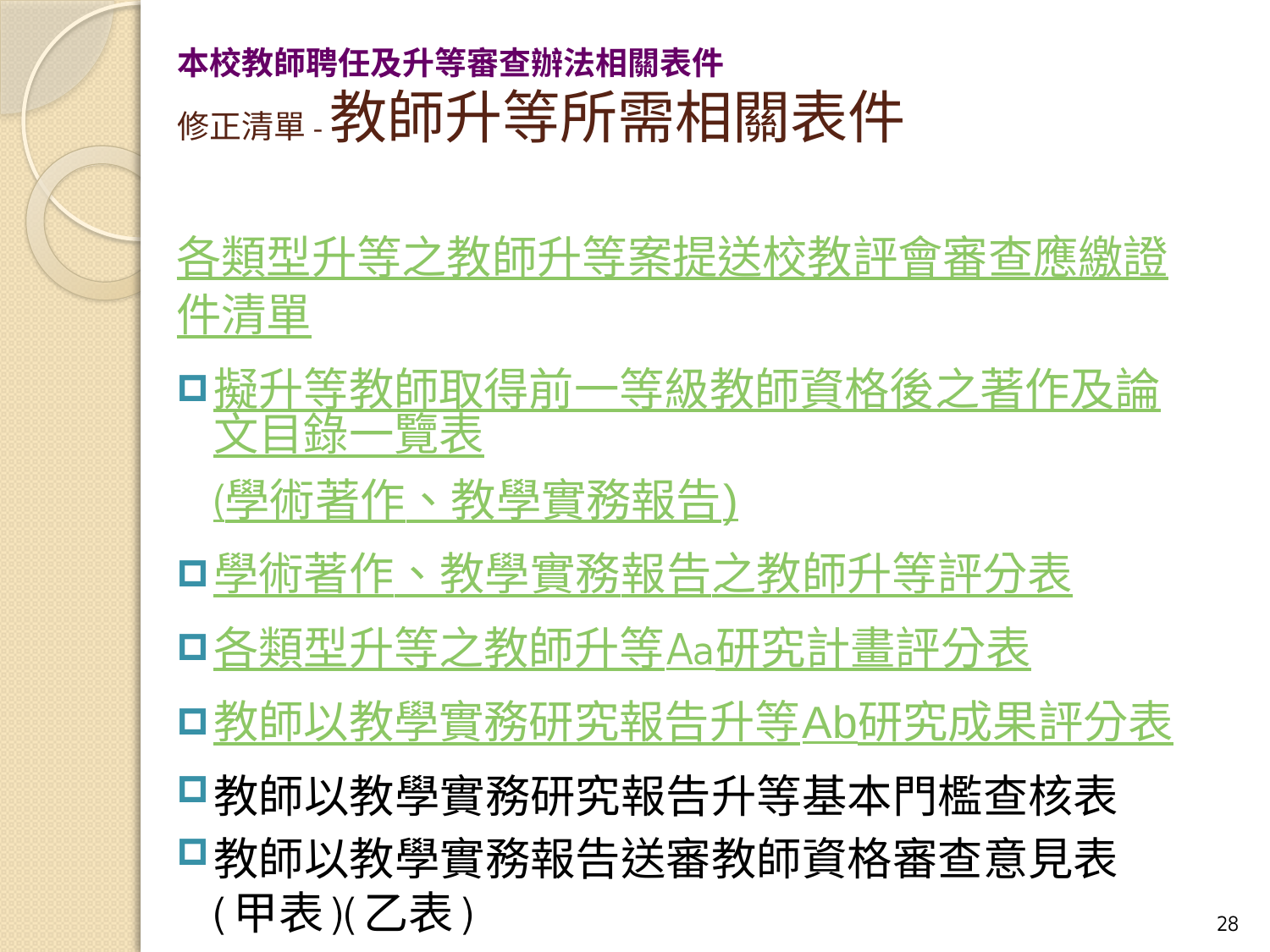

# 本校教師聘任及升等審查辦法相關表件 修正清單-教師升等所需相關表件
各類型升等之教師升等案提送校教評會審查應繳證件清單
擬升等教師取得前一等級教師資格後之著作及論文目錄一覽表(學術著作、教學實務報告)
學術著作、教學實務報告之教師升等評分表
各類型升等之教師升等Aa研究計畫評分表
教師以教學實務研究報告升等Ab研究成果評分表
教師以教學實務研究報告升等基本門檻查核表
教師以教學實務報告送審教師資格審查意見表(甲表)(乙表)

28